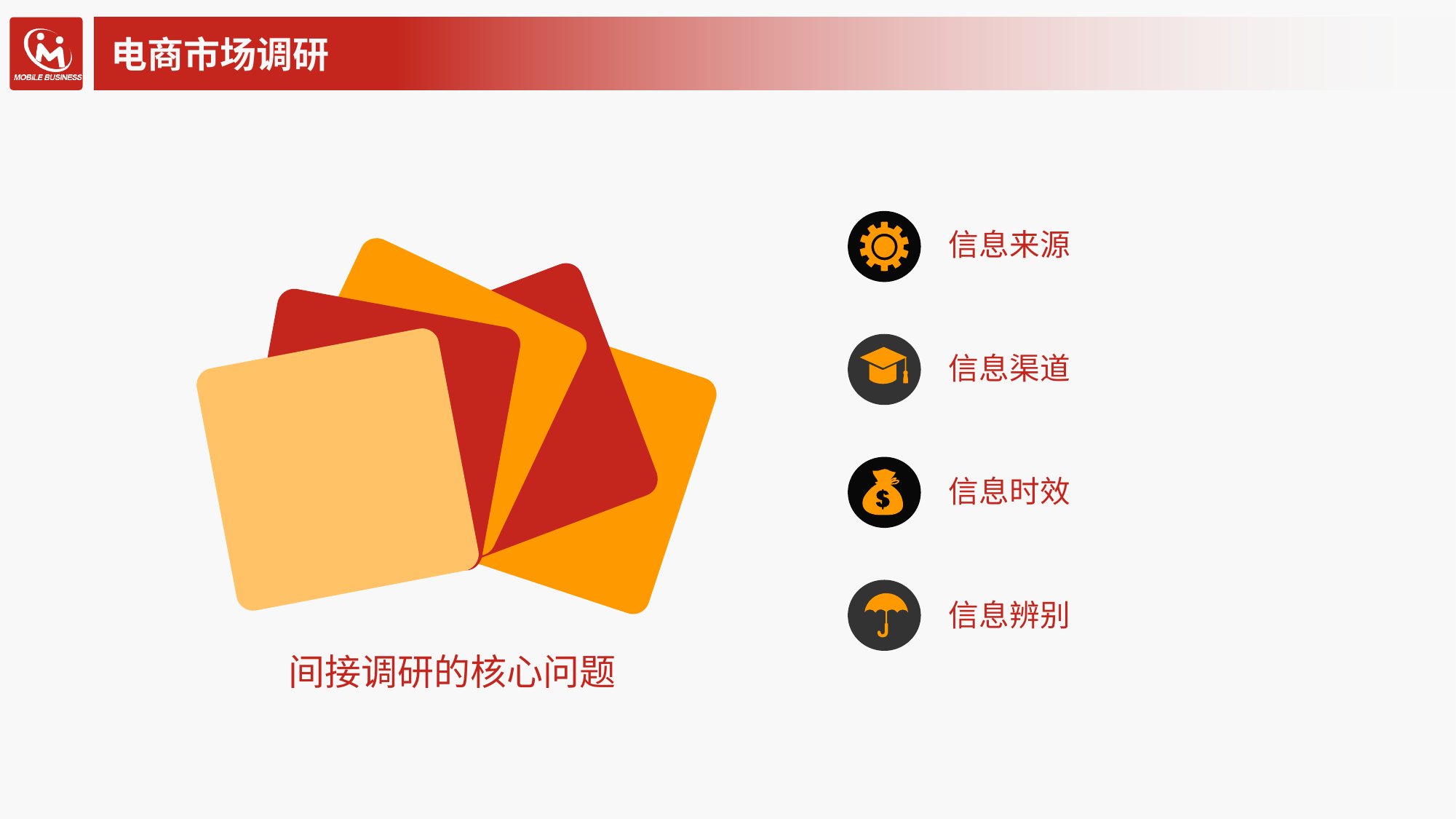

# 电商市场调研

信息来源

信息渠道
信息时效
信息辨别
间接调研的核心问题